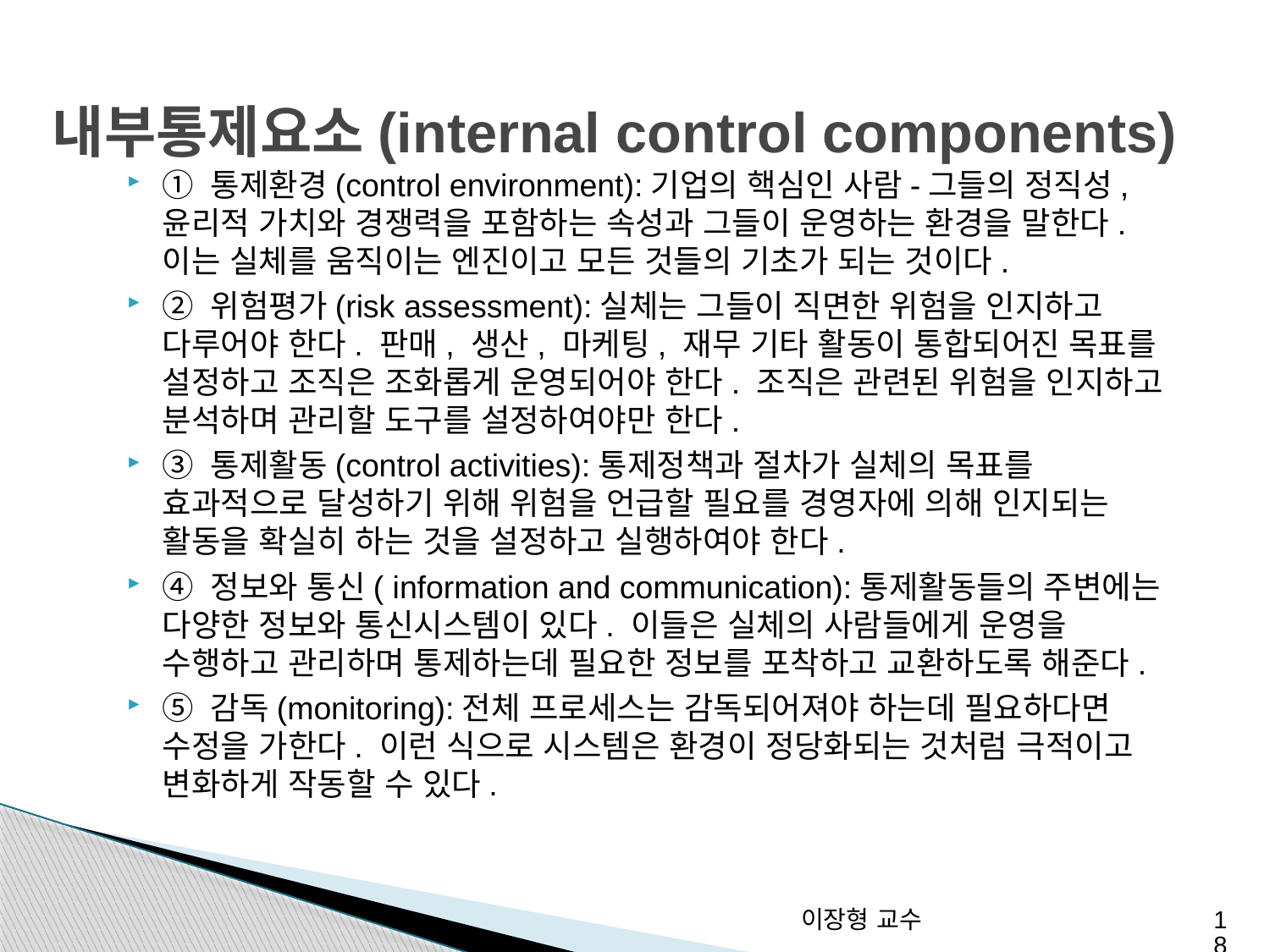

# 내부통제요소(internal control components)
① 통제환경(control environment):기업의 핵심인 사람-그들의 정직성, 윤리적 가치와 경쟁력을 포함하는 속성과 그들이 운영하는 환경을 말한다. 이는 실체를 움직이는 엔진이고 모든 것들의 기초가 되는 것이다.
② 위험평가(risk assessment):실체는 그들이 직면한 위험을 인지하고 다루어야 한다. 판매, 생산, 마케팅, 재무 기타 활동이 통합되어진 목표를 설정하고 조직은 조화롭게 운영되어야 한다. 조직은 관련된 위험을 인지하고 분석하며 관리할 도구를 설정하여야만 한다.
③ 통제활동(control activities):통제정책과 절차가 실체의 목표를 효과적으로 달성하기 위해 위험을 언급할 필요를 경영자에 의해 인지되는 활동을 확실히 하는 것을 설정하고 실행하여야 한다.
④ 정보와 통신( information and communication):통제활동들의 주변에는 다양한 정보와 통신시스템이 있다. 이들은 실체의 사람들에게 운영을 수행하고 관리하며 통제하는데 필요한 정보를 포착하고 교환하도록 해준다.
⑤ 감독(monitoring):전체 프로세스는 감독되어져야 하는데 필요하다면 수정을 가한다. 이런 식으로 시스템은 환경이 정당화되는 것처럼 극적이고 변화하게 작동할 수 있다.

이장형 교수
18